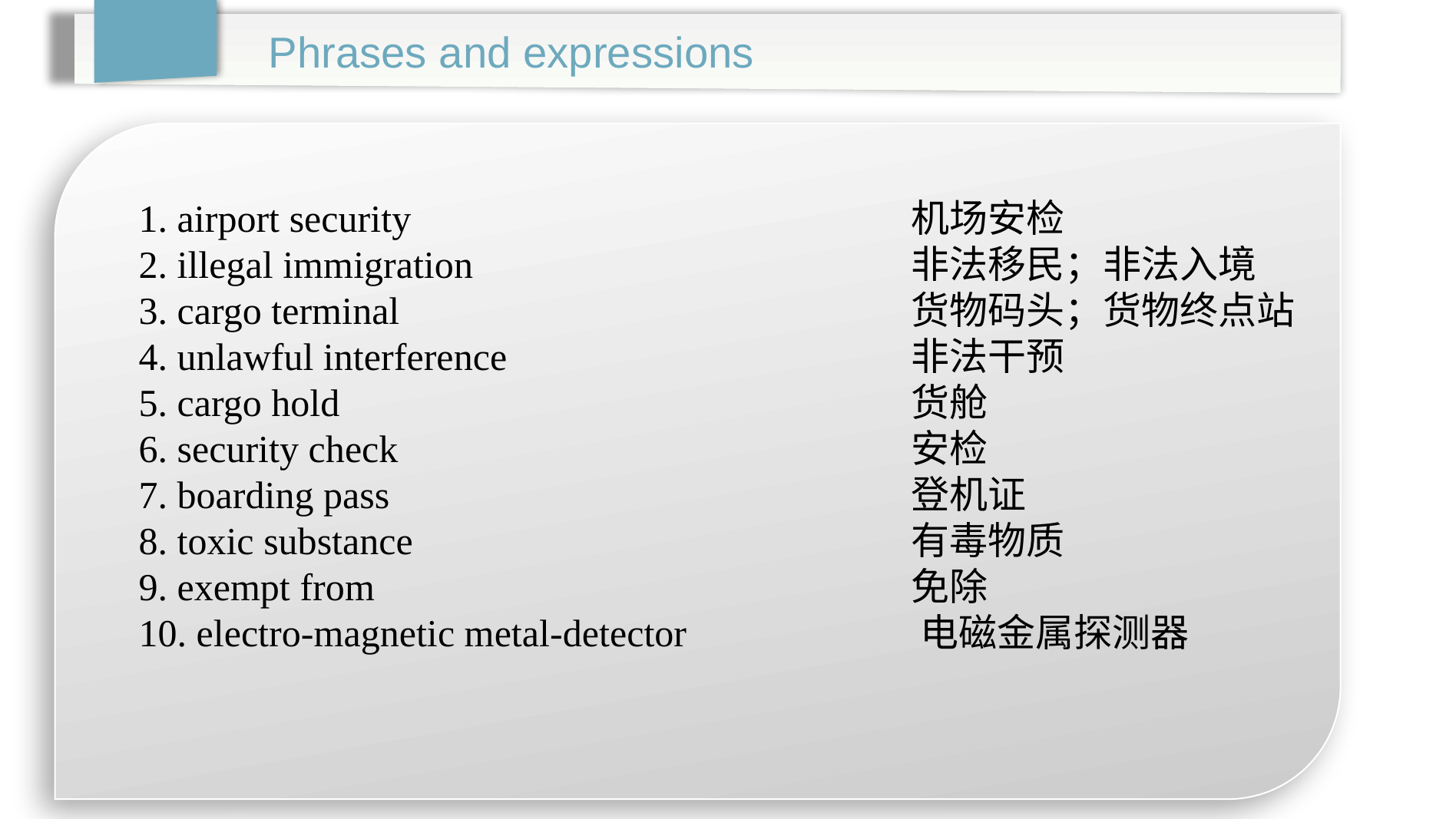

Phrases and expressions

1. airport security					机场安检
2. illegal immigration				非法移民；非法入境
3. cargo terminal					货物码头；货物终点站
4. unlawful interference				非法干预
5. cargo hold					货舱
6. security check					安检
7. boarding pass					登机证
8. toxic substance					有毒物质
9. exempt from					免除
10. electro-magnetic metal-detector	            电磁金属探测器